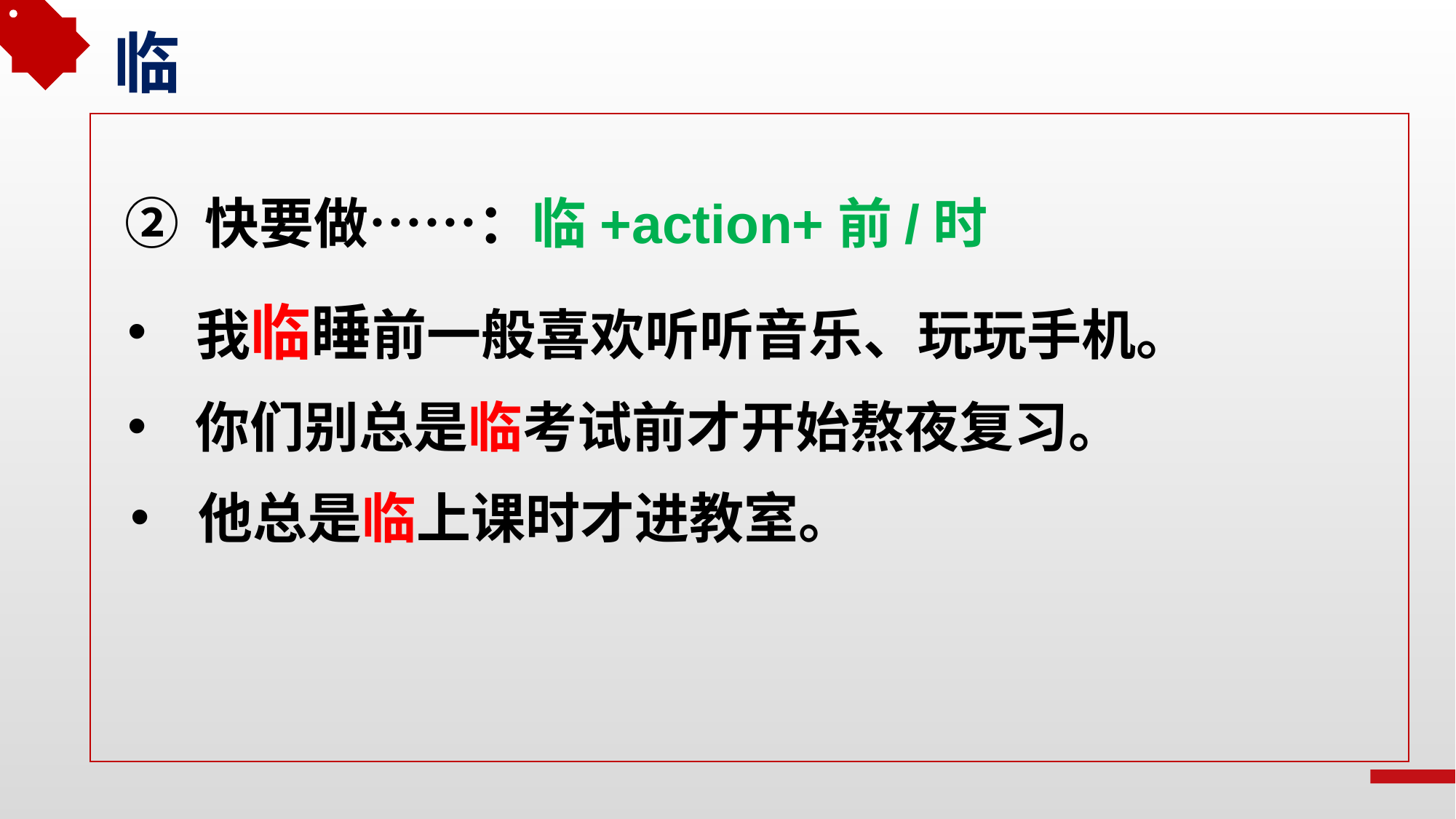

临

② 快要做……：临+action+前/时
我临睡前一般喜欢听听音乐、玩玩手机。
你们别总是临考试前才开始熬夜复习。
他总是临上课时才进教室。